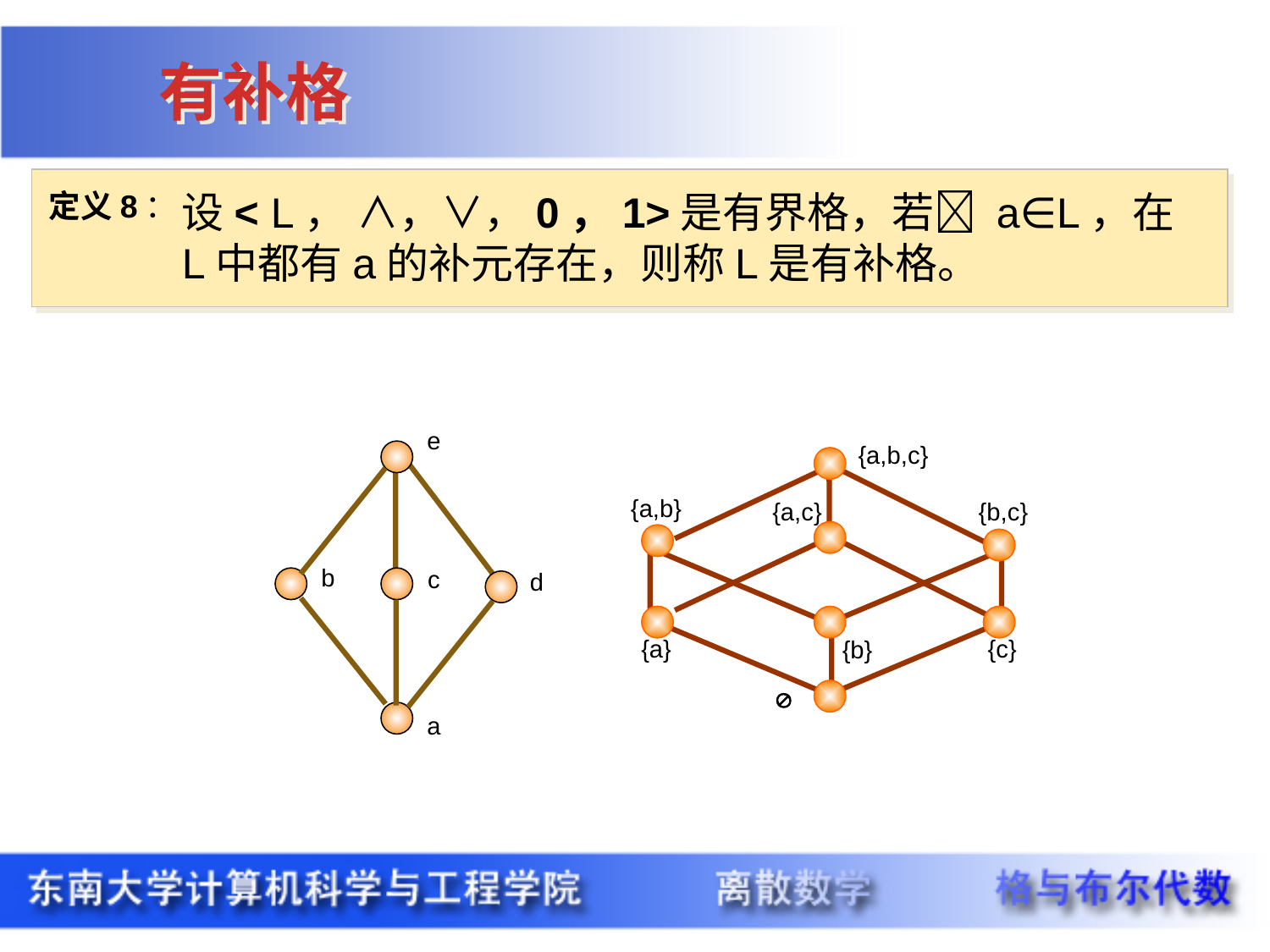

有补格

定义8：
设< L， ∧，∨，0，1>是有界格，若∀ a∈L，在L中都有a的补元存在，则称L是有补格。
e

b
c
d
a
{a,b,c}

{a,b}
{a,c}
{b,c}
{a}
{c}
{b}
∅